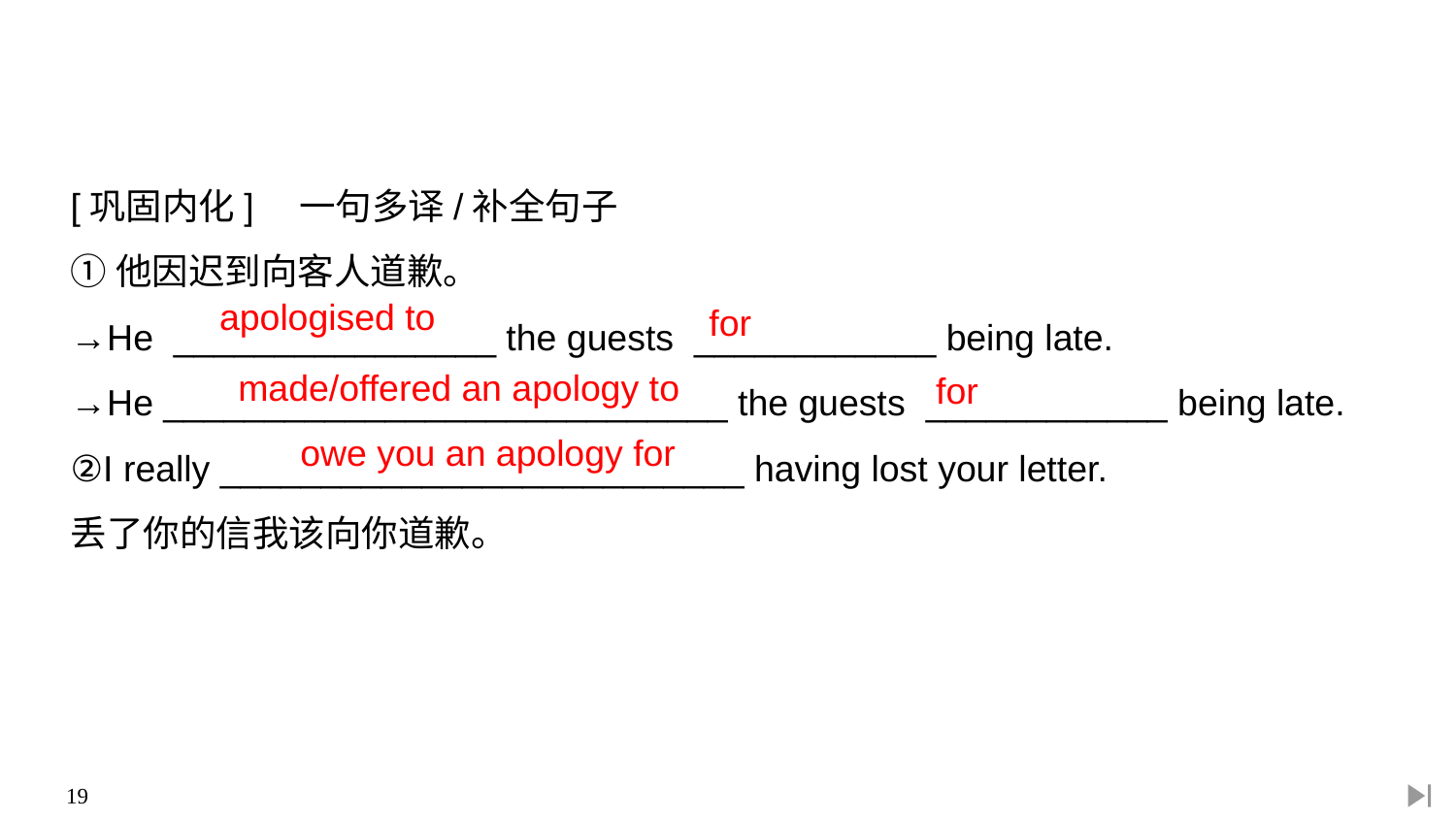

[巩固内化]　一句多译/补全句子
①他因迟到向客人道歉。
→He  ________________ the guests  ____________ being late.
→He ____________________________ the guests  ____________ being late.
②I really __________________________ having lost your letter.
丢了你的信我该向你道歉。
apologised to
for
made/offered an apology to
for
owe you an apology for